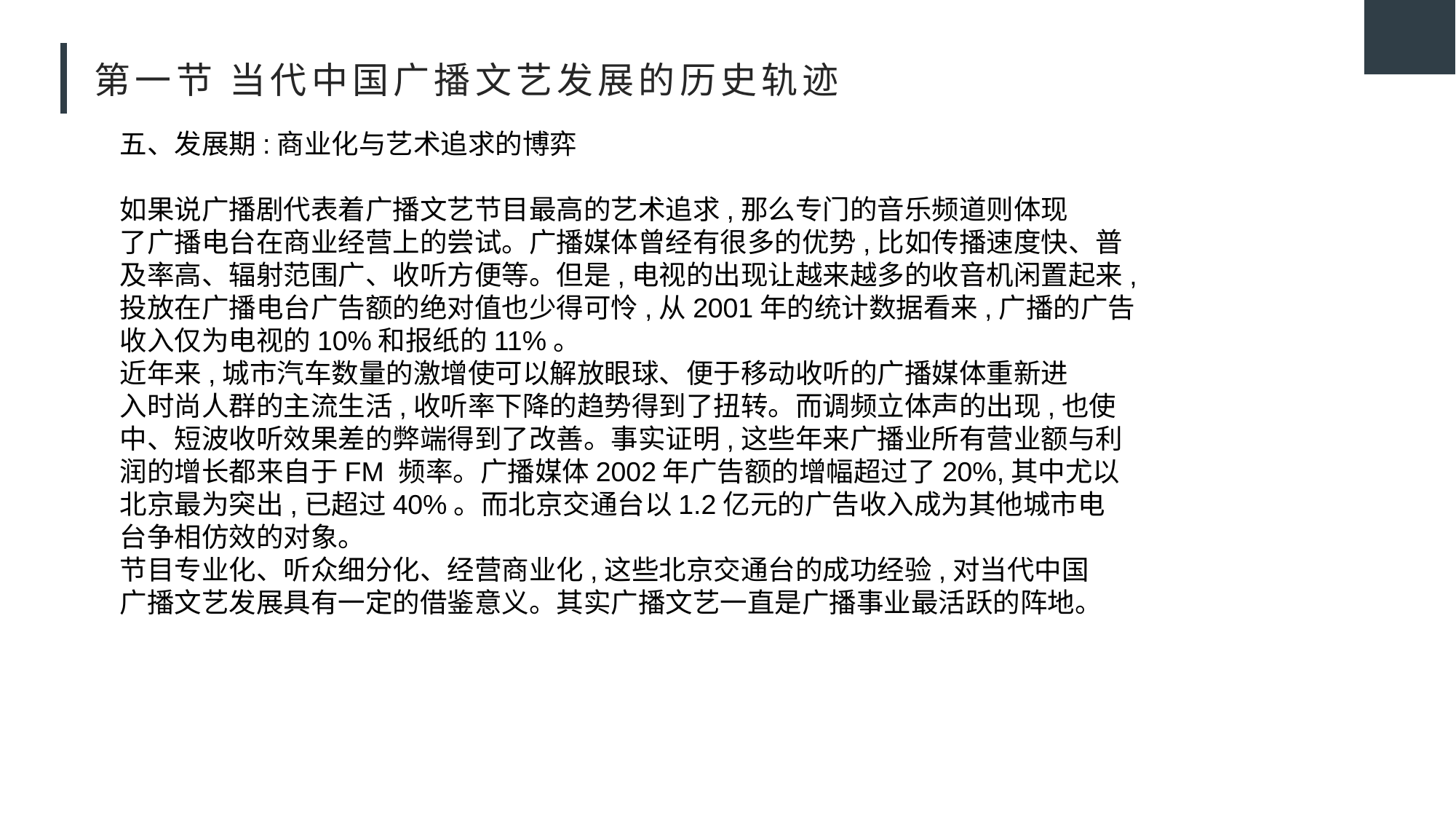

# 第一节 当代中国广播文艺发展的历史轨迹
五、发展期:商业化与艺术追求的博弈

如果说广播剧代表着广播文艺节目最高的艺术追求,那么专门的音乐频道则体现
了广播电台在商业经营上的尝试。广播媒体曾经有很多的优势,比如传播速度快、普
及率高、辐射范围广、收听方便等。但是,电视的出现让越来越多的收音机闲置起来,
投放在广播电台广告额的绝对值也少得可怜,从2001年的统计数据看来,广播的广告
收入仅为电视的10%和报纸的11%。
近年来,城市汽车数量的激增使可以解放眼球、便于移动收听的广播媒体重新进
入时尚人群的主流生活,收听率下降的趋势得到了扭转。而调频立体声的出现,也使
中、短波收听效果差的弊端得到了改善。事实证明,这些年来广播业所有营业额与利
润的增长都来自于FM 频率。广播媒体2002年广告额的增幅超过了20%,其中尤以
北京最为突出,已超过40%。而北京交通台以1.2亿元的广告收入成为其他城市电
台争相仿效的对象。
节目专业化、听众细分化、经营商业化,这些北京交通台的成功经验,对当代中国
广播文艺发展具有一定的借鉴意义。其实广播文艺一直是广播事业最活跃的阵地。